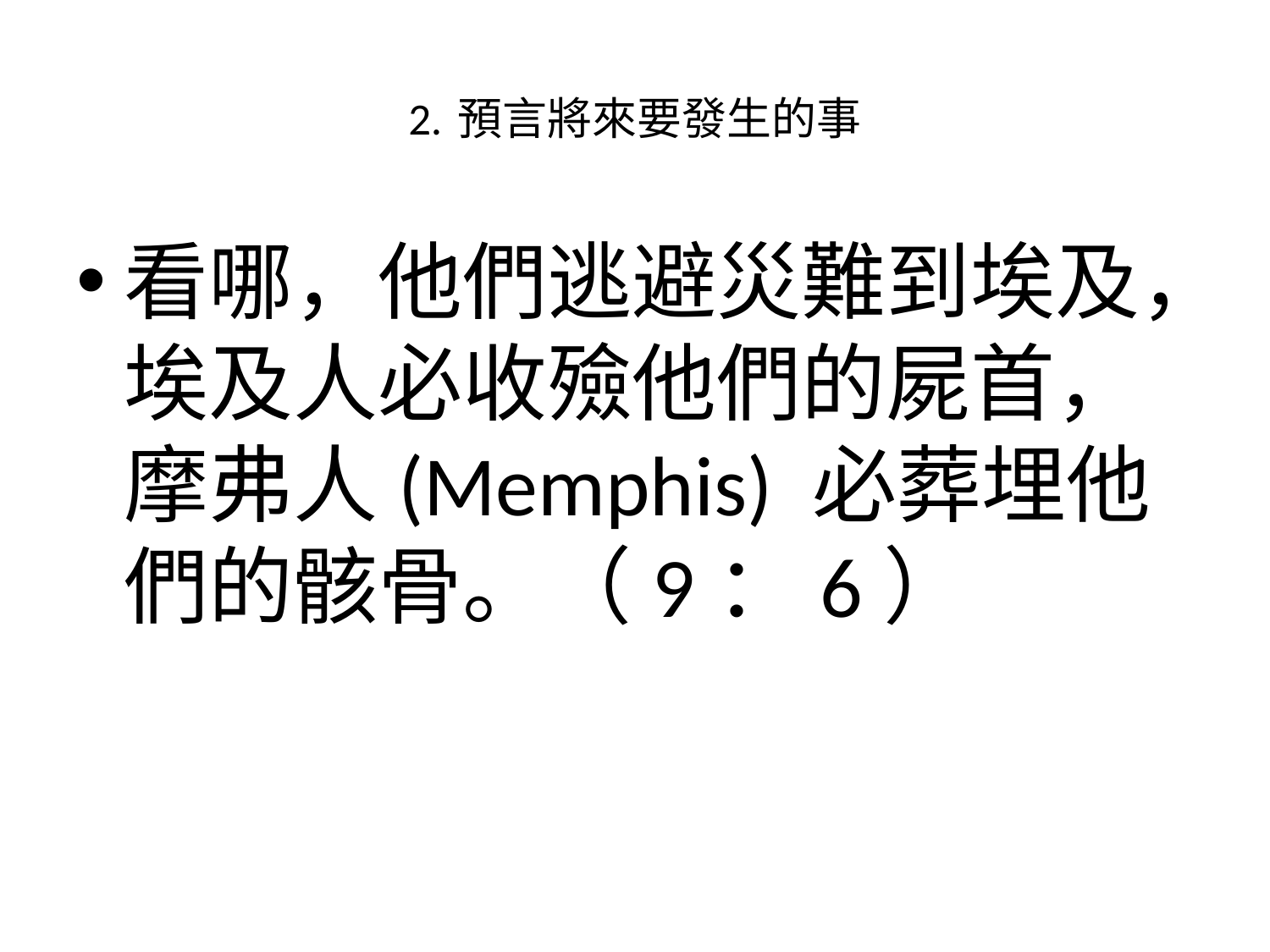

# 2. 預言將來要發生的事
看哪，他們逃避災難到埃及，埃及人必收殮他們的屍首，摩弗人(Memphis) 必葬埋他們的骸骨。（9：6）